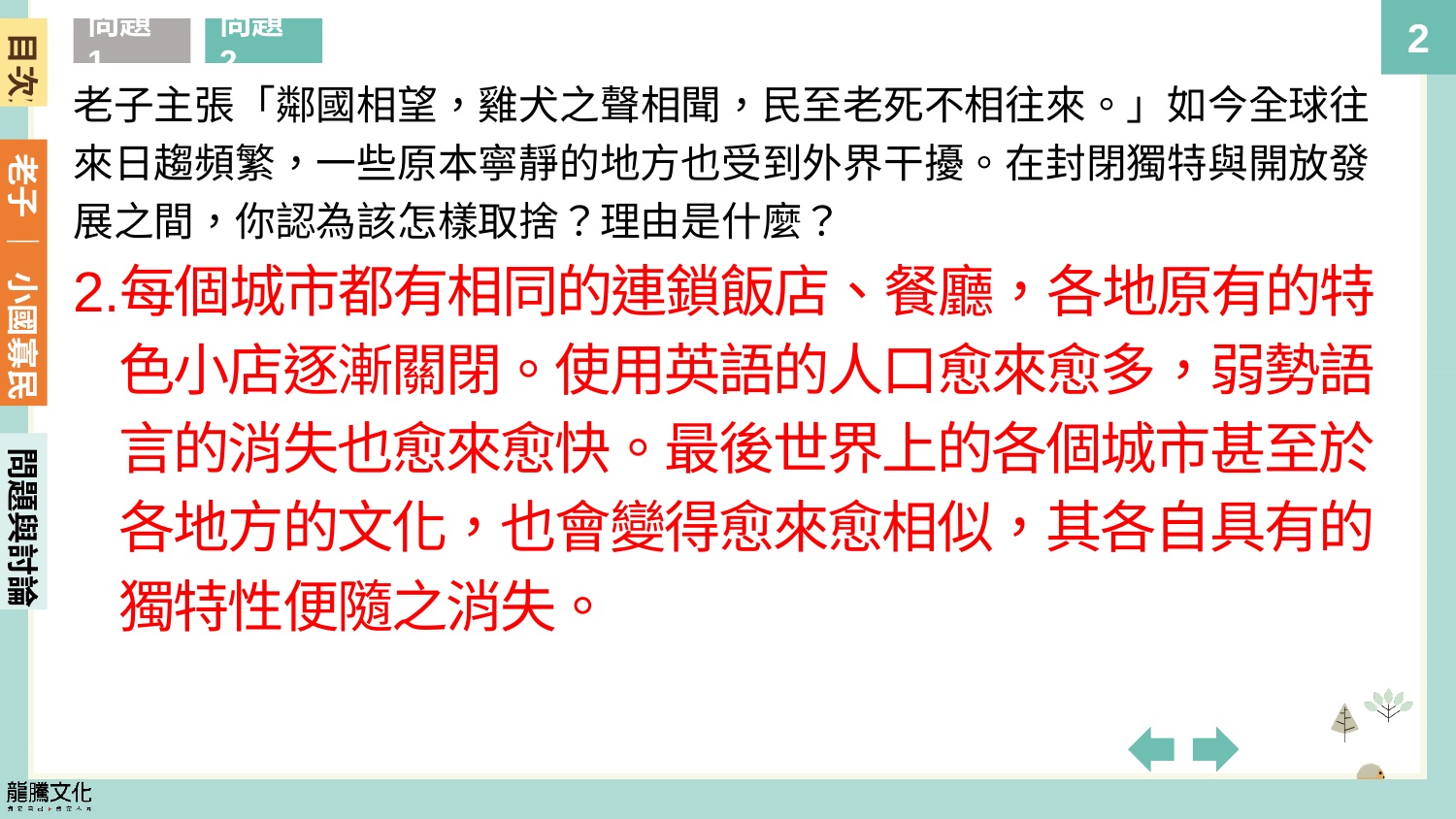

目次
問題1
問題2
老子主張「鄰國相望，雞犬之聲相聞，民至老死不相往來。」如今全球往來日趨頻繁，一些原本寧靜的地方也受到外界干擾。在封閉獨特與開放發展之間，你認為該怎樣取捨？理由是什麼？
每個城市都有相同的連鎖飯店、餐廳，各地原有的特色小店逐漸關閉。使用英語的人口愈來愈多，弱勢語言的消失也愈來愈快。最後世界上的各個城市甚至於各地方的文化，也會變得愈來愈相似，其各自具有的獨特性便隨之消失。